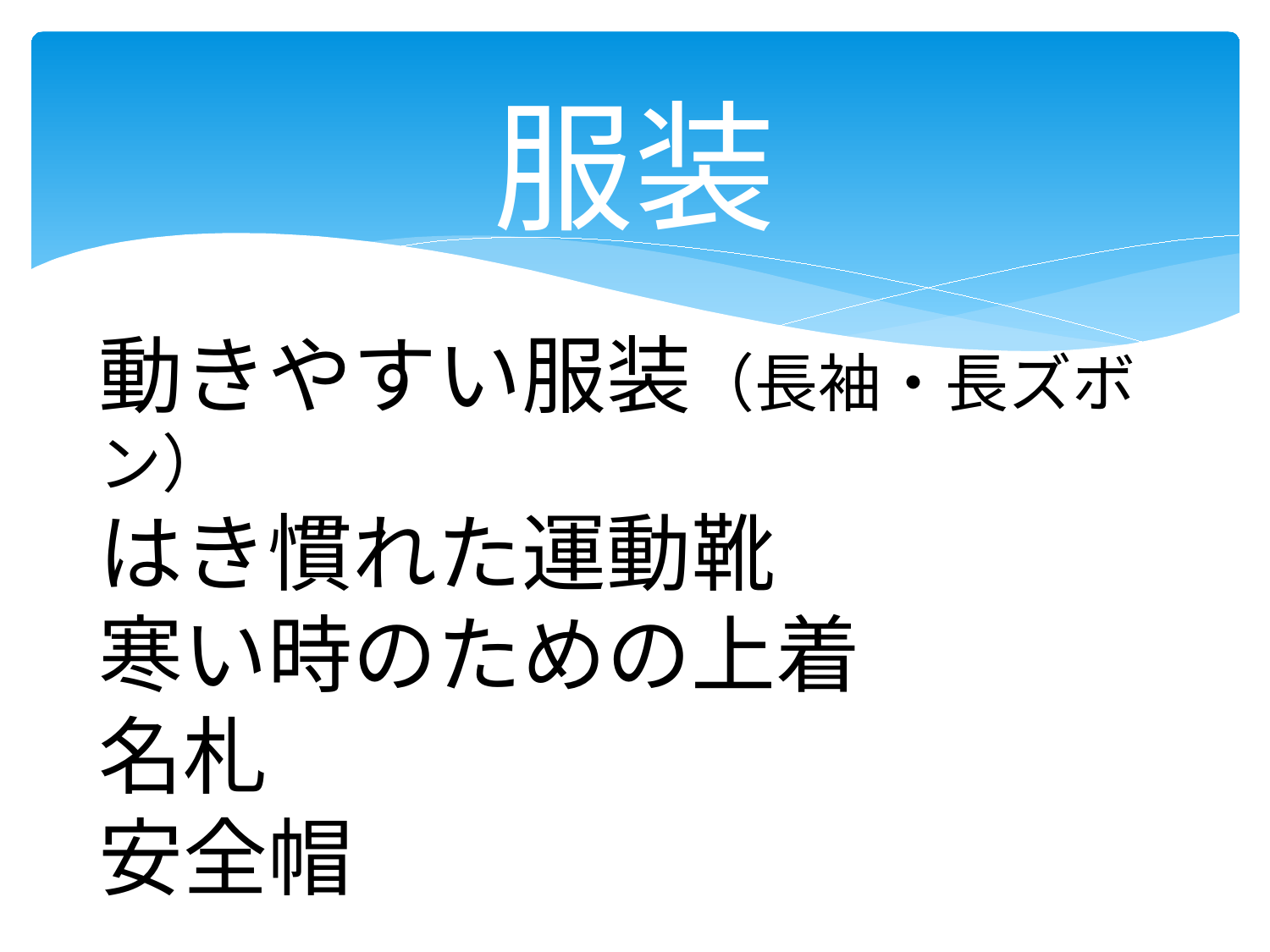

# 服装
動きやすい服装（長袖・長ズボン）
はき慣れた運動靴
寒い時のための上着
名札
安全帽